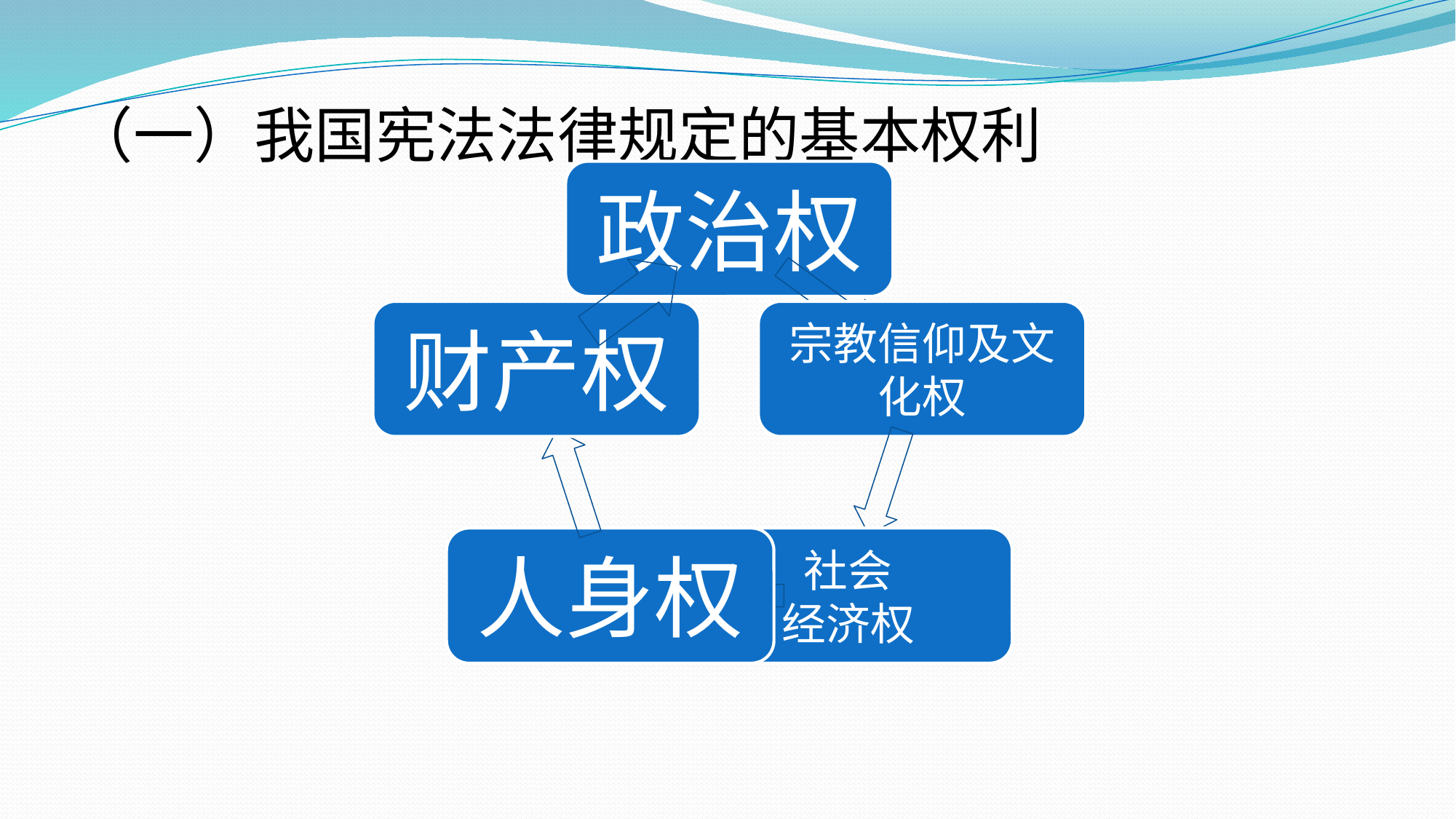

# （一）我国宪法法律规定的基本权利
政治权
宗教信仰及文化权
社会
经济权
人身权
财产权